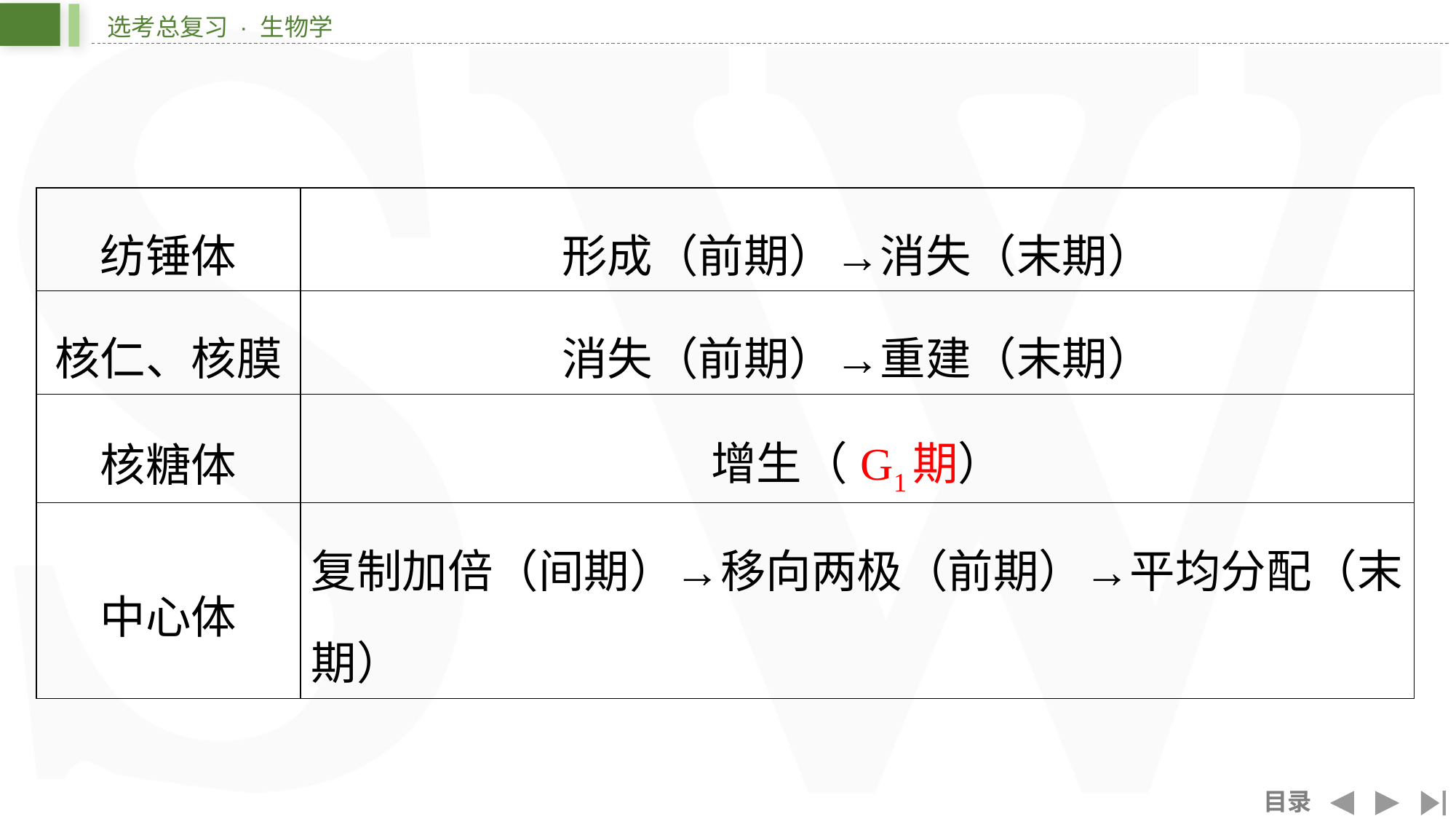

| 纺锤体 | 形成（前期）→消失（末期） |
| --- | --- |
| 核仁、核膜 | 消失（前期）→重建（末期） |
| 核糖体 | 增生（G1期） |
| 中心体 | 复制加倍（间期）→移向两极（前期）→平均分配（末 期） |